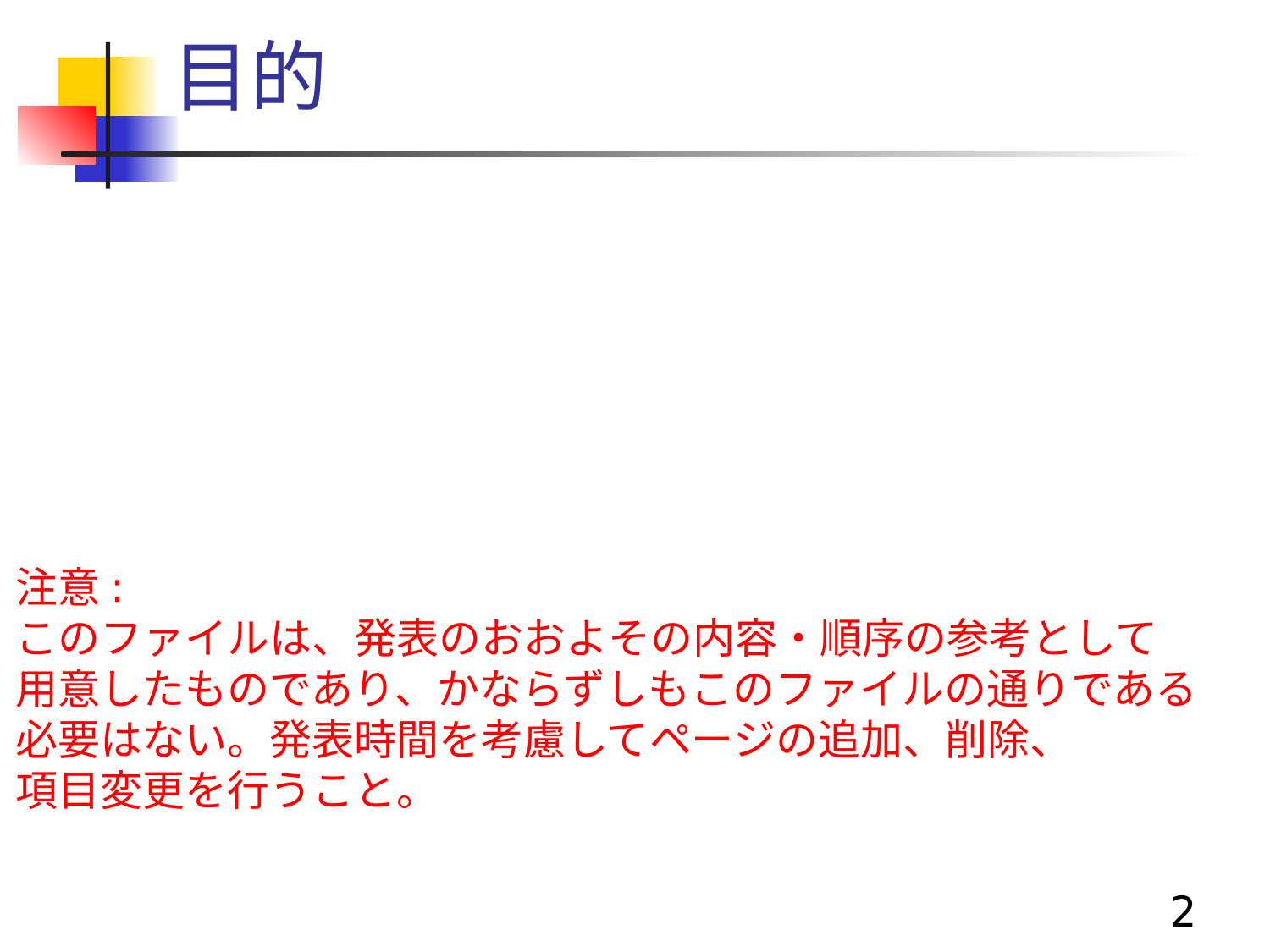

# 目的

注意:
このファイルは、発表のおおよその内容・順序の参考として
用意したものであり、かならずしもこのファイルの通りである
必要はない。発表時間を考慮してページの追加、削除、
項目変更を行うこと。
2